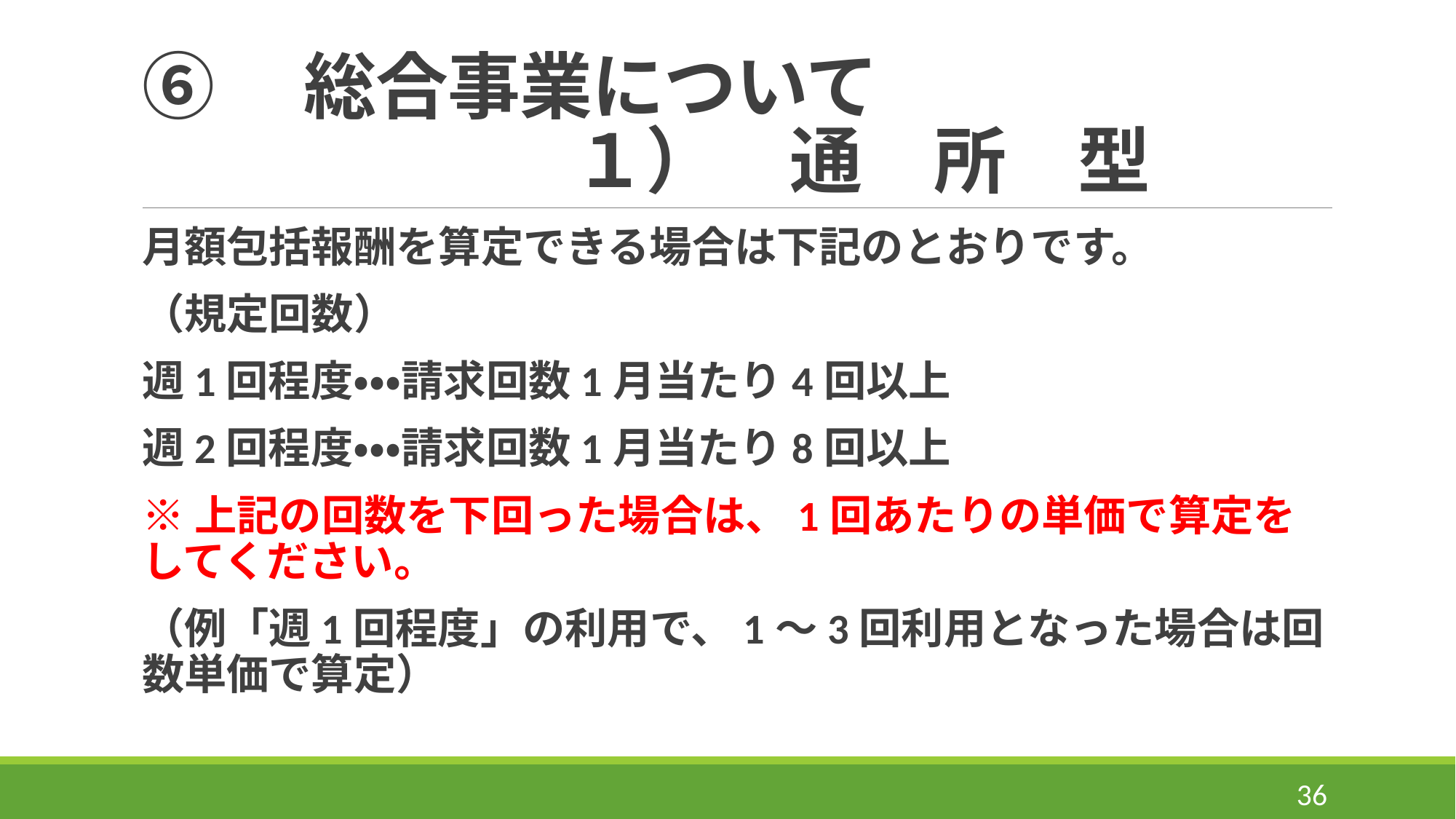

# ⑥　総合事業について 　　　　　　１）　通　所　型
月額包括報酬を算定できる場合は下記のとおりです。
（規定回数）
週1回程度・・・請求回数1月当たり4回以上
週2回程度・・・請求回数1月当たり8回以上
※上記の回数を下回った場合は、1回あたりの単価で算定をしてください。
（例「週1回程度」の利用で、1～3回利用となった場合は回数単価で算定）

36